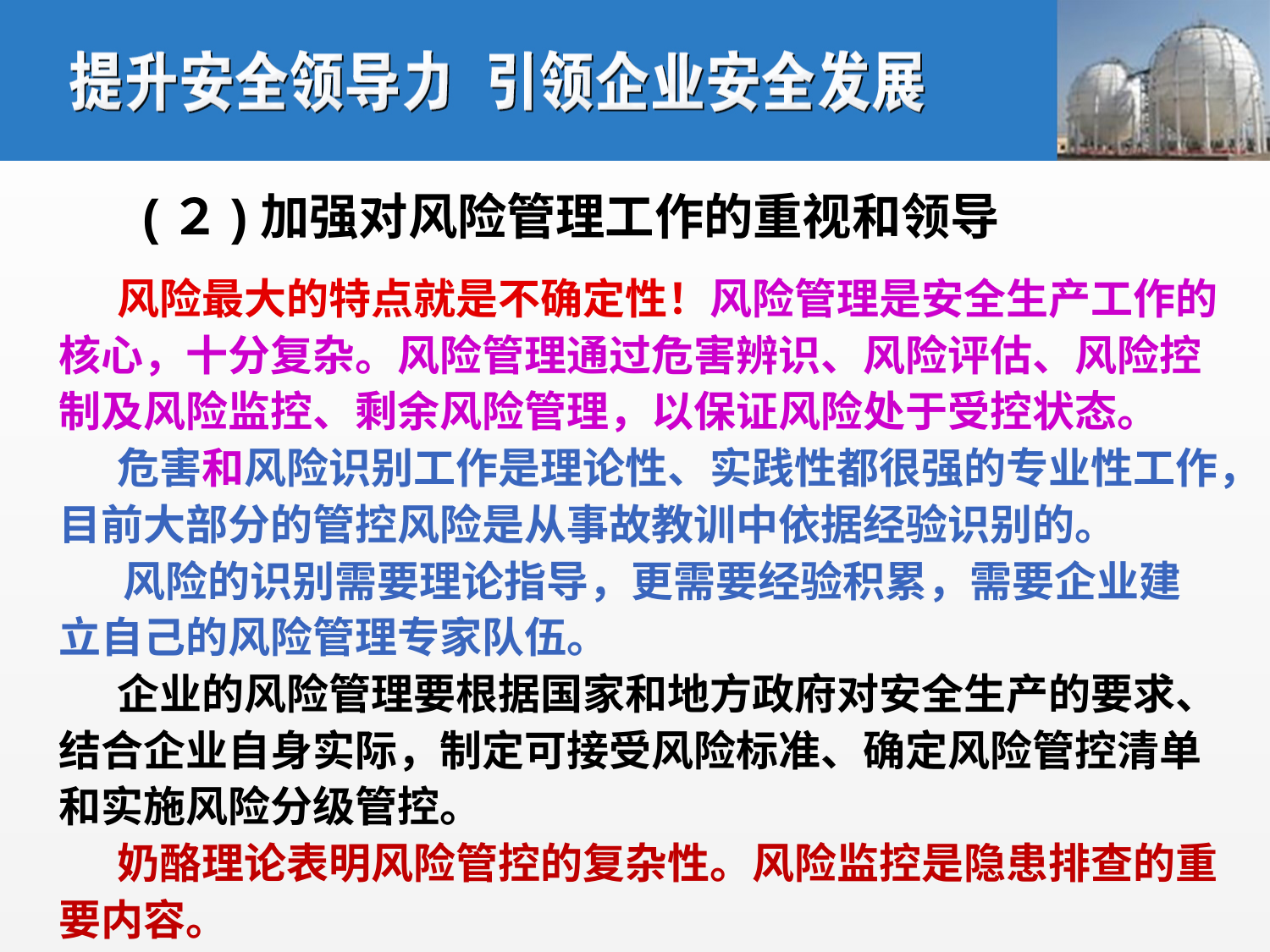

(２)加强对风险管理工作的重视和领导
　风险最大的特点就是不确定性！风险管理是安全生产工作的核心，十分复杂。风险管理通过危害辨识、风险评估、风险控制及风险监控、剩余风险管理，以保证风险处于受控状态。
　危害和风险识别工作是理论性、实践性都很强的专业性工作，目前大部分的管控风险是从事故教训中依据经验识别的。
    风险的识别需要理论指导，更需要经验积累，需要企业建立自己的风险管理专家队伍。
　企业的风险管理要根据国家和地方政府对安全生产的要求、结合企业自身实际，制定可接受风险标准、确定风险管控清单和实施风险分级管控。
　奶酪理论表明风险管控的复杂性。风险监控是隐患排查的重要内容。
63